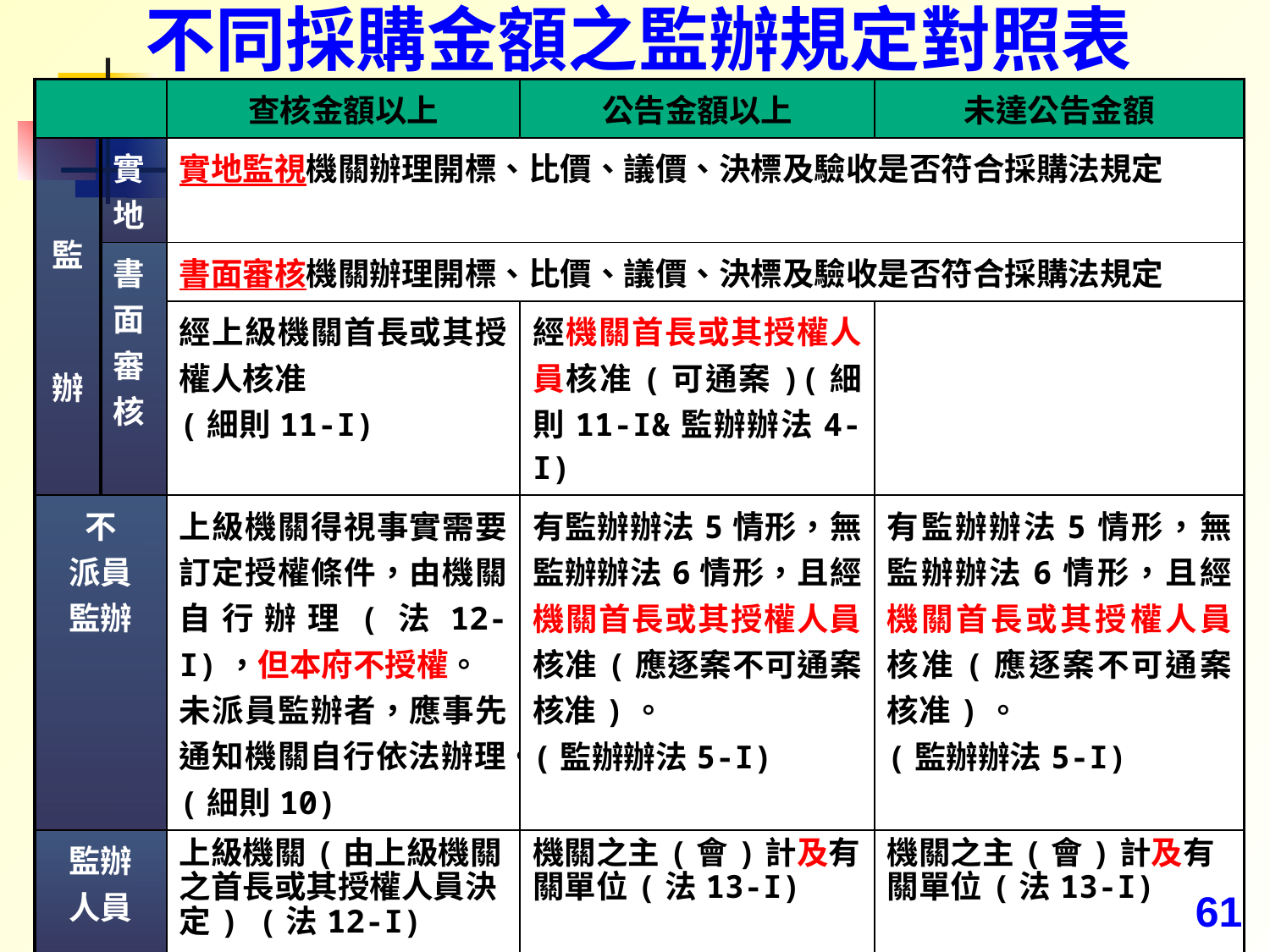

# 不同採購金額之監辦規定對照表
|  |  | 查核金額以上 | 公告金額以上 | 未達公告金額 |
| --- | --- | --- | --- | --- |
| 監 辦 | 實 地 | 實地監視機關辦理開標、比價、議價、決標及驗收是否符合採購法規定 |  |  |
|  | 書 面審 核 | 書面審核機關辦理開標、比價、議價、決標及驗收是否符合採購法規定 |  |  |
|  |  | 經上級機關首長或其授權人核准 (細則11-I) | 經機關首長或其授權人員核准(可通案)(細則11-I&監辦辦法4-I) |  |
| 不 派員 監辦 |  | 上級機關得視事實需要訂定授權條件，由機關自行辦理(法12-I)，但本府不授權。 未派員監辦者，應事先通知機關自行依法辦理。(細則10) | 有監辦辦法5情形，無監辦辦法6情形，且經機關首長或其授權人員核准(應逐案不可通案核准)。 (監辦辦法5-I) | 有監辦辦法5情形，無監辦辦法6情形，且經機關首長或其授權人員核准(應逐案不可通案核准)。 (監辦辦法5-I) |
| 監辦 人員 |  | 上級機關(由上級機關之首長或其授權人員決定) (法12-I) | 機關之主(會)計及有關單位(法13-I) | 機關之主(會)計及有關單位(法13-I) |
| 備註 |  |  |  |  |
61